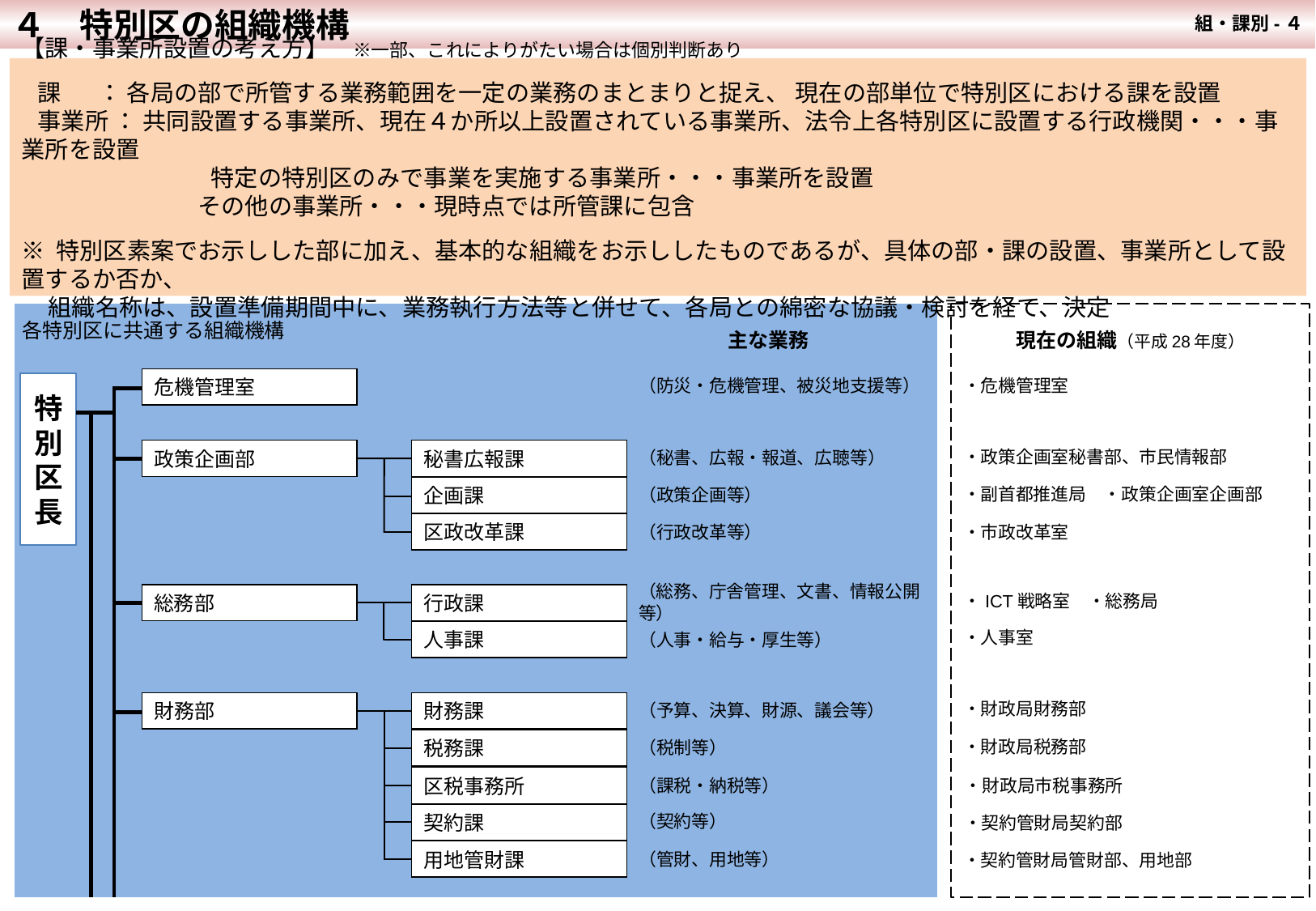

４　特別区の組織機構
組・課別-４
【課・事業所設置の考え方】　※一部、これによりがたい場合は個別判断あり

  課       ： 各局の部で所管する業務範囲を一定の業務のまとまりと捉え、 現在の部単位で特別区における課を設置
  事業所 ： 共同設置する事業所、現在４か所以上設置されている事業所、法令上各特別区に設置する行政機関・・・事業所を設置
　　　　　　　　特定の特別区のみで事業を実施する事業所・・・事業所を設置
　 　　　　　　 その他の事業所・・・現時点では所管課に包含

※ 特別区素案でお示しした部に加え、基本的な組織をお示ししたものであるが、具体の部・課の設置、事業所として設置するか否か、
    組織名称は、設置準備期間中に、業務執行方法等と併せて、各局との綿密な協議・検討を経て、決定

各特別区に共通する組織機構
主な業務
現在の組織（平成28年度）
危機管理室
（防災・危機管理、被災地支援等）
・危機管理室
特
別
区
長
・政策企画室秘書部、市民情報部
政策企画部
秘書広報課
（秘書、広報・報道、広聴等）
企画課
・副首都推進局　・政策企画室企画部
（政策企画等）
区政改革課
・市政改革室
（行政改革等）
・ICT戦略室　・総務局
行政課
総務部
（総務、庁舎管理、文書、情報公開等）
・人事室
人事課
（人事・給与・厚生等）
・財政局財務部
財務課
財務部
（予算、決算、財源、議会等）
・財政局税務部
税務課
（税制等）
区税事務所
（課税・納税等）
・財政局市税事務所
（契約等）
契約課
・契約管財局契約部
用地管財課
（管財、用地等）
・契約管財局管財部、用地部